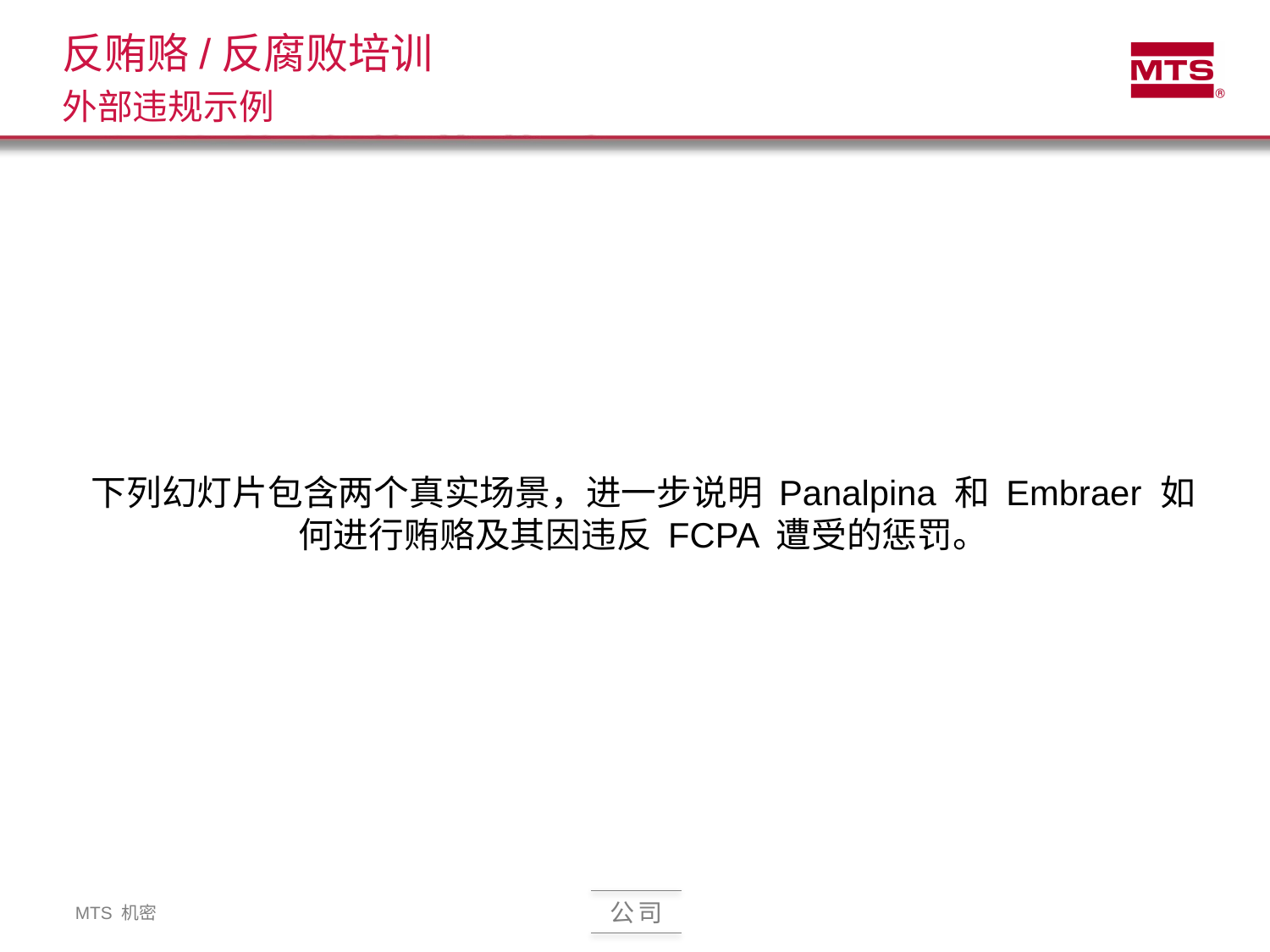

# 反贿赂/反腐败培训 外部违规示例
下列幻灯片包含两个真实场景，进一步说明 Panalpina 和 Embraer 如何进行贿赂及其因违反 FCPA 遭受的惩罚。